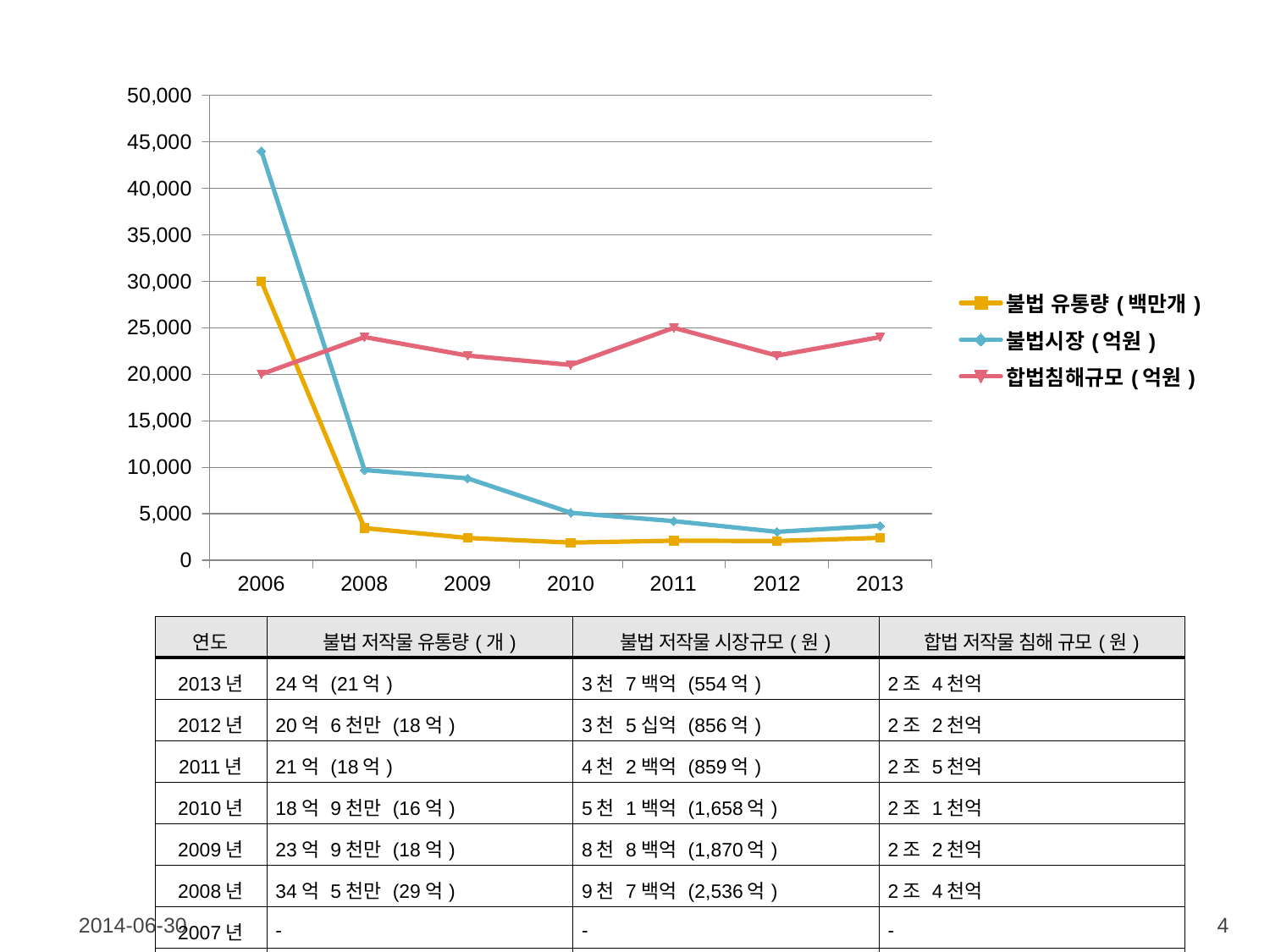

### Chart

| Category | 불법 유통량(백만개) | 불법시장(억원) | 합법침해규모(억원) |
|---|---|---|---|
| 2006 | 29980.0 | 44000.0 | 20000.0 |
| 2008 | 3450.0 | 9700.0 | 24000.0 |
| 2009 | 2390.0 | 8800.0 | 22000.0 |
| 2010 | 1890.0 | 5100.0 | 21000.0 |
| 2011 | 2100.0 | 4200.0 | 25000.0 |
| 2012 | 2060.0 | 3050.0 | 22000.0 |
| 2013 | 2400.0 | 3700.0 | 24000.0 |
| 연도 | 불법 저작물 유통량(개) | 불법 저작물 시장규모(원) | 합법 저작물 침해 규모(원) |
| --- | --- | --- | --- |
| 2013년 | 24억 (21억) | 3천 7백억 (554억) | 2조 4천억 |
| 2012년 | 20억 6천만 (18억) | 3천 5십억 (856억) | 2조 2천억 |
| 2011년 | 21억 (18억) | 4천 2백억 (859억) | 2조 5천억 |
| 2010년 | 18억 9천만 (16억) | 5천 1백억 (1,658억) | 2조 1천억 |
| 2009년 | 23억 9천만 (18억) | 8천 8백억 (1,870억) | 2조 2천억 |
| 2008년 | 34억 5천만 (29억) | 9천 7백억 (2,536억) | 2조 4천억 |
| 2007년 | - | - | - |
| 2006년 | 299억 8천만 | 4조 4천억 | 2조 |
| 합계 |  |  |  |
2014-06-30
4